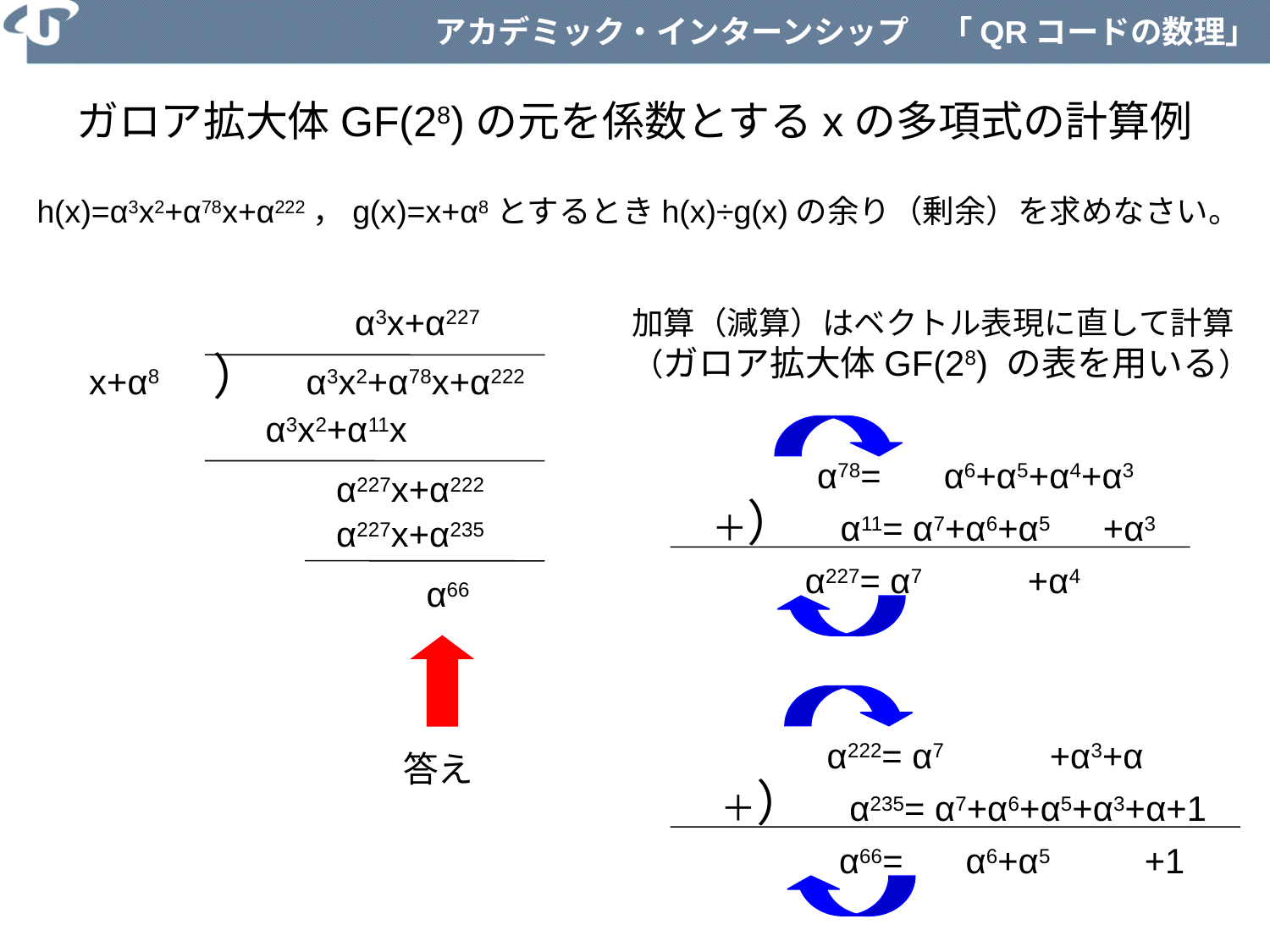

# ガロア拡大体GF(28)の元を係数とするxの多項式の計算例
h(x)=α3x2+α78x+α222，g(x)=x+α8とするときh(x)÷g(x)の余り（剰余）を求めなさい。
α3x+α227
加算（減算）はベクトル表現に直して計算
（ガロア拡大体GF(28) の表を用いる）
x+α8 　）　α3x2+α78x+α222

α3x2+α11x

α78= α7+α6+α5+α4+α3

α227x+α222
＋）　α11= α7+α6+α5+α4+α3
α227x+α235

α227= α7+α6+α5+α4+α3

α66

α222= α7+α6+α5+α3+α+1
答え
＋）　α235= α7+α6+α5+α3+α+1

α66= α7+α6+α5+α3+α+1